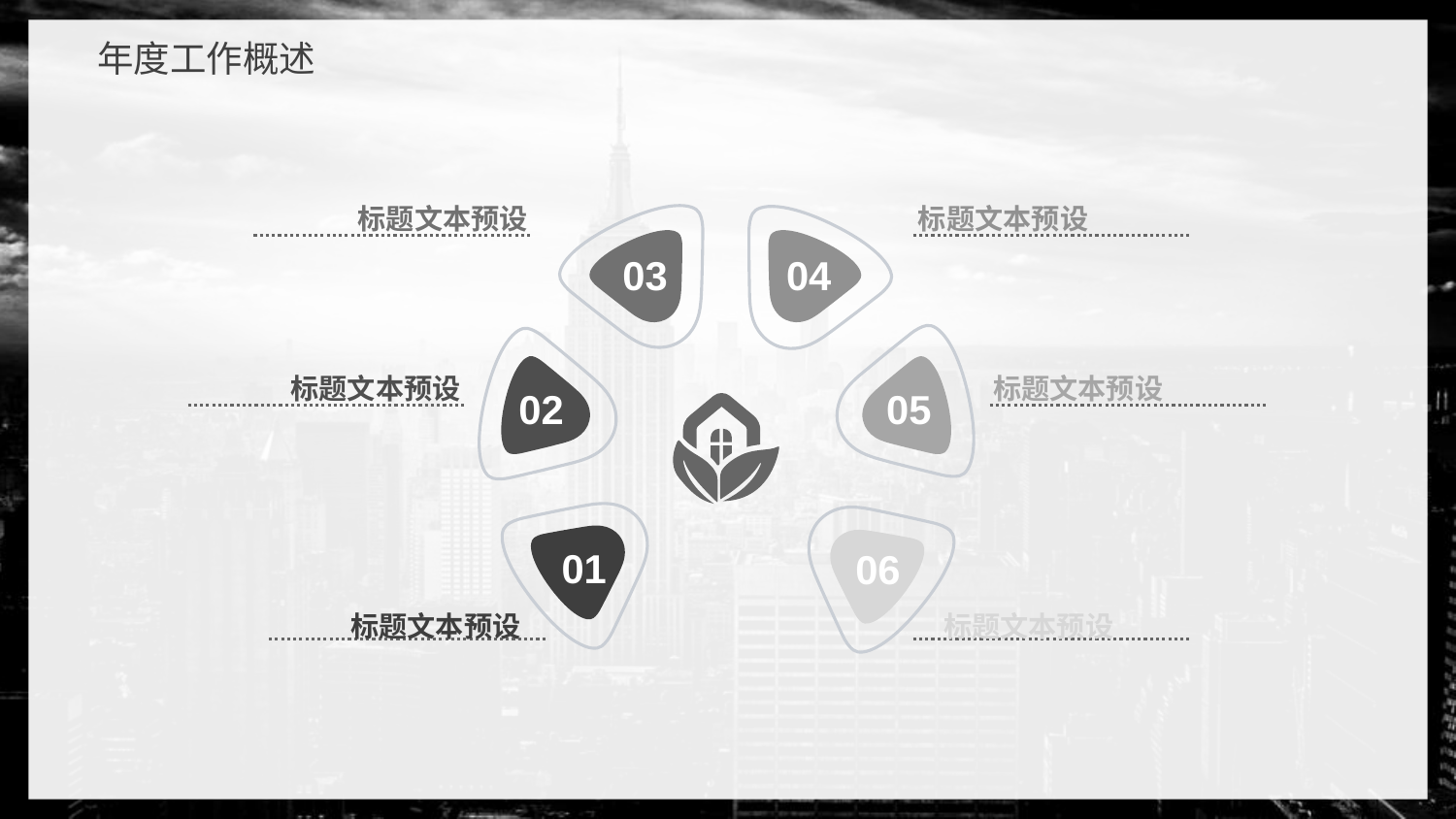

年度工作概述
标题文本预设
标题文本预设

标题文本预设
标题文本预设

标题文本预设
标题文本预设

03

04

05

02

01

06